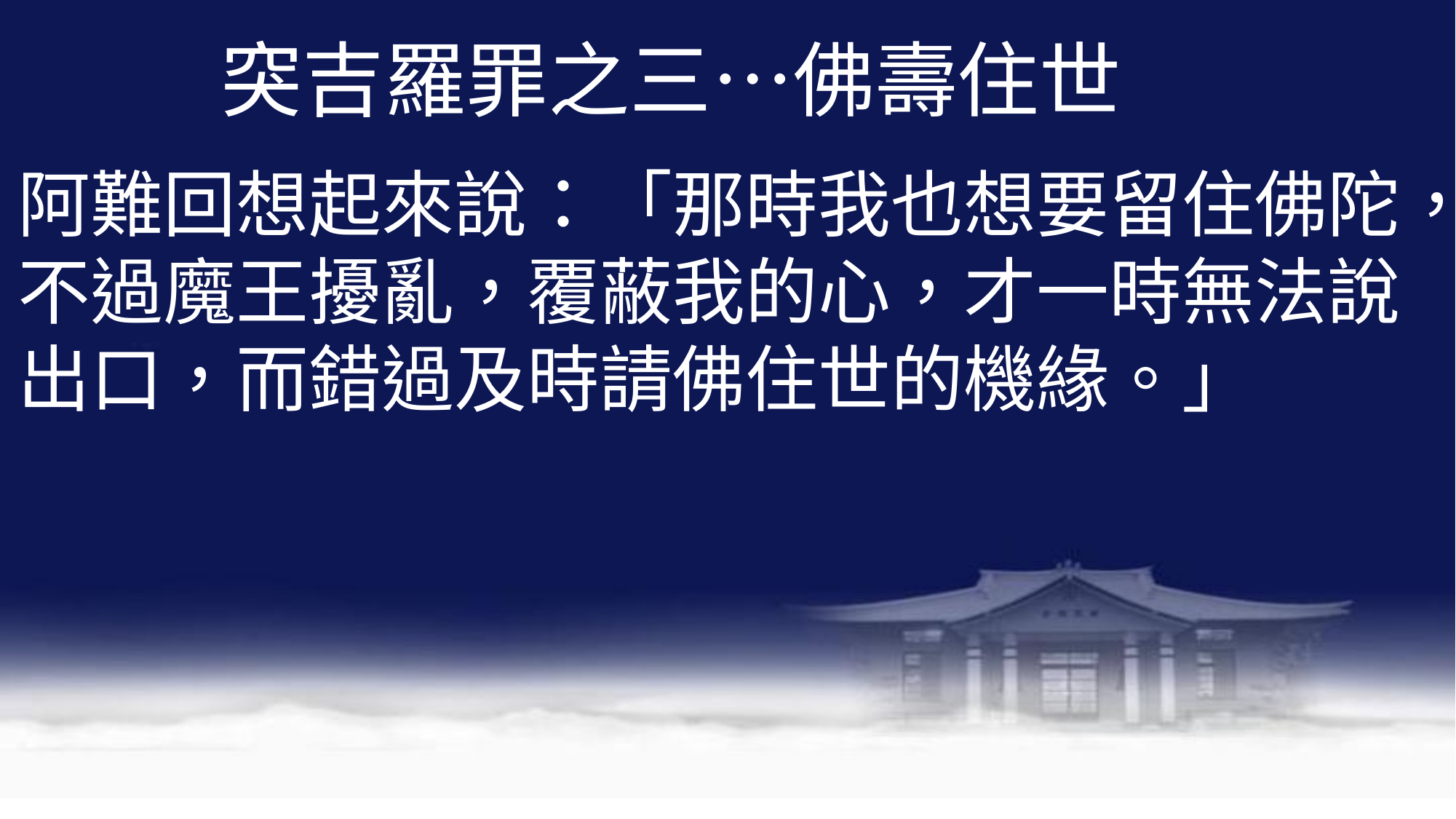

突吉羅罪之三…佛壽住世
阿難回想起來說：「那時我也想要留住佛陀，不過魔王擾亂，覆蔽我的心，才一時無法說出口，而錯過及時請佛住世的機緣。」